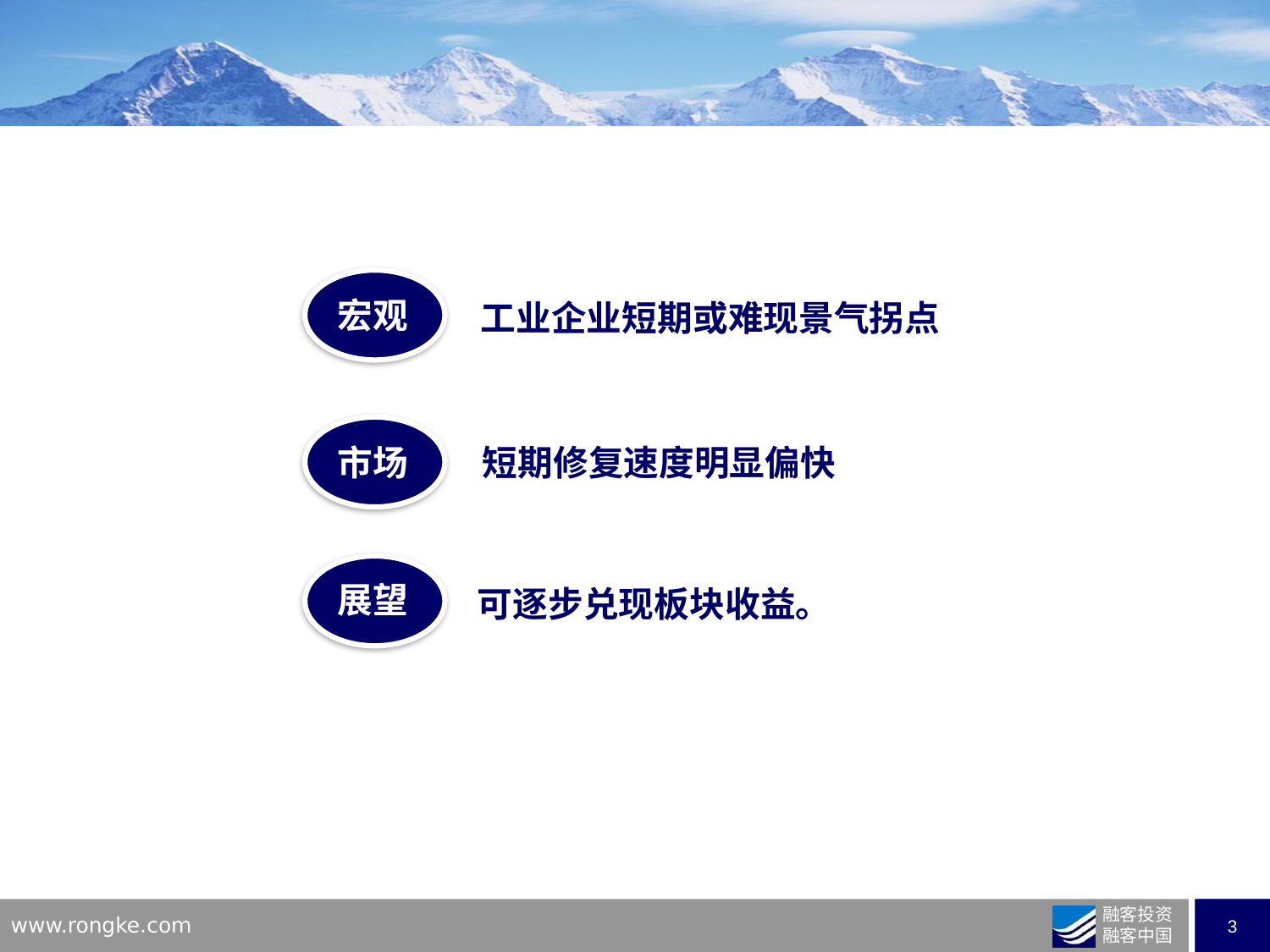

宏观
工业企业短期或难现景气拐点

市场
短期修复速度明显偏快

展望
可逐步兑现板块收益。
业务